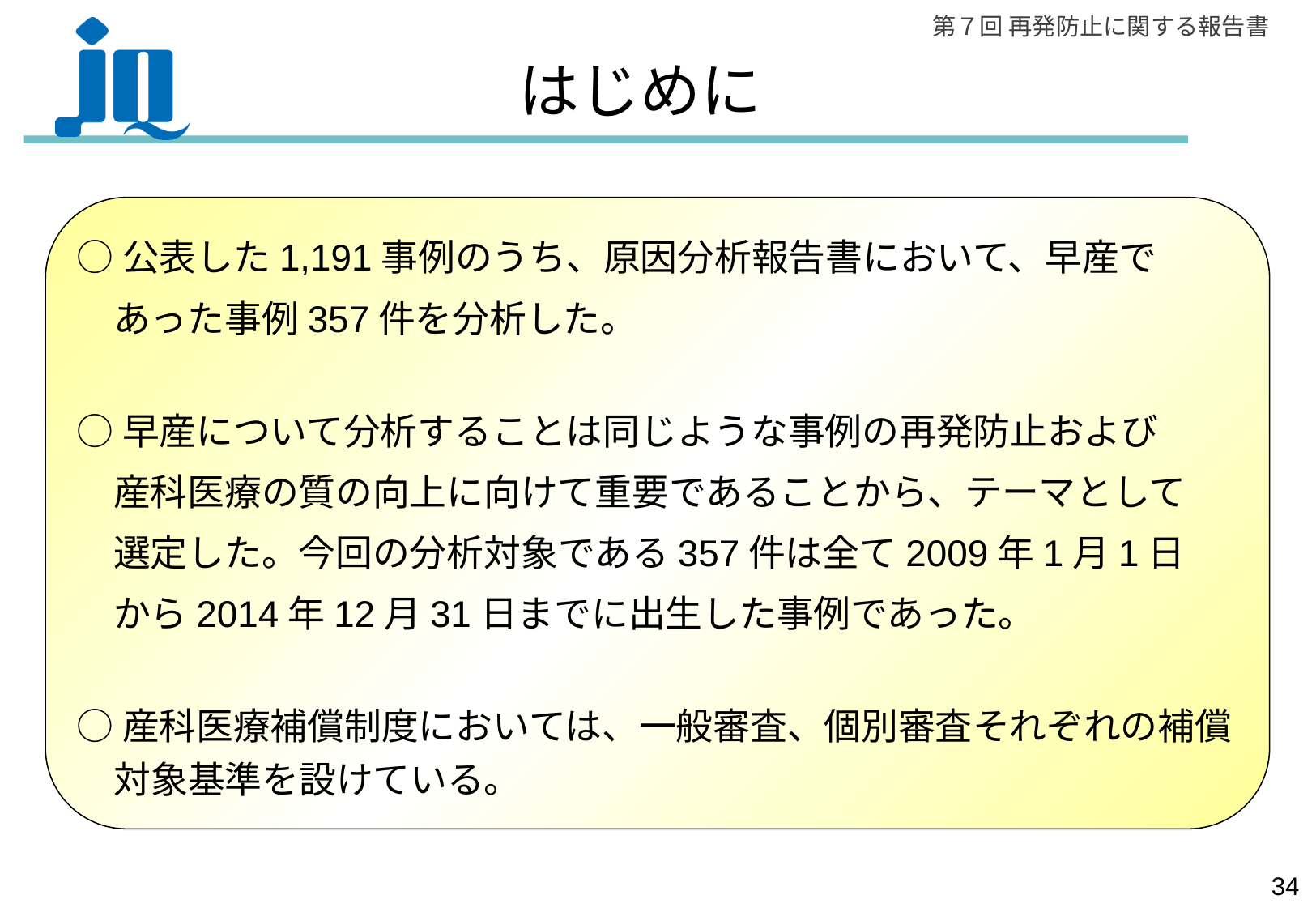

# はじめに
○公表した1,191事例のうち、原因分析報告書において、早産で
　あった事例357件を分析した。

○早産について分析することは同じような事例の再発防止および
　産科医療の質の向上に向けて重要であることから、テーマとして
　選定した。今回の分析対象である357件は全て2009年1月1日
　から2014年12月31日までに出生した事例であった。

○産科医療補償制度においては、一般審査、個別審査それぞれの補償対象基準を設けている。
34